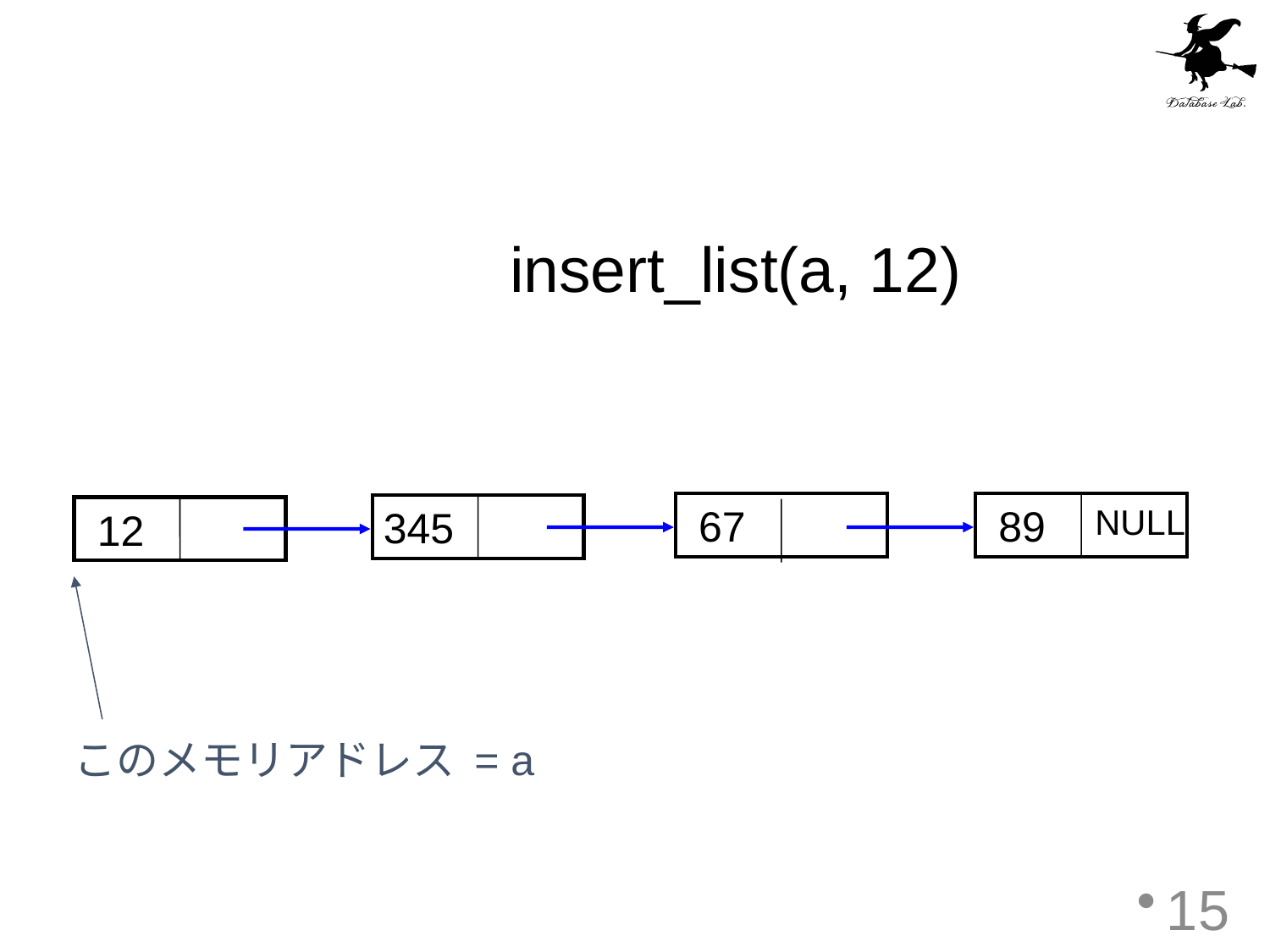

#
insert_list(a, 12)
67
89

NULL
345

12

このメモリアドレス = a
15